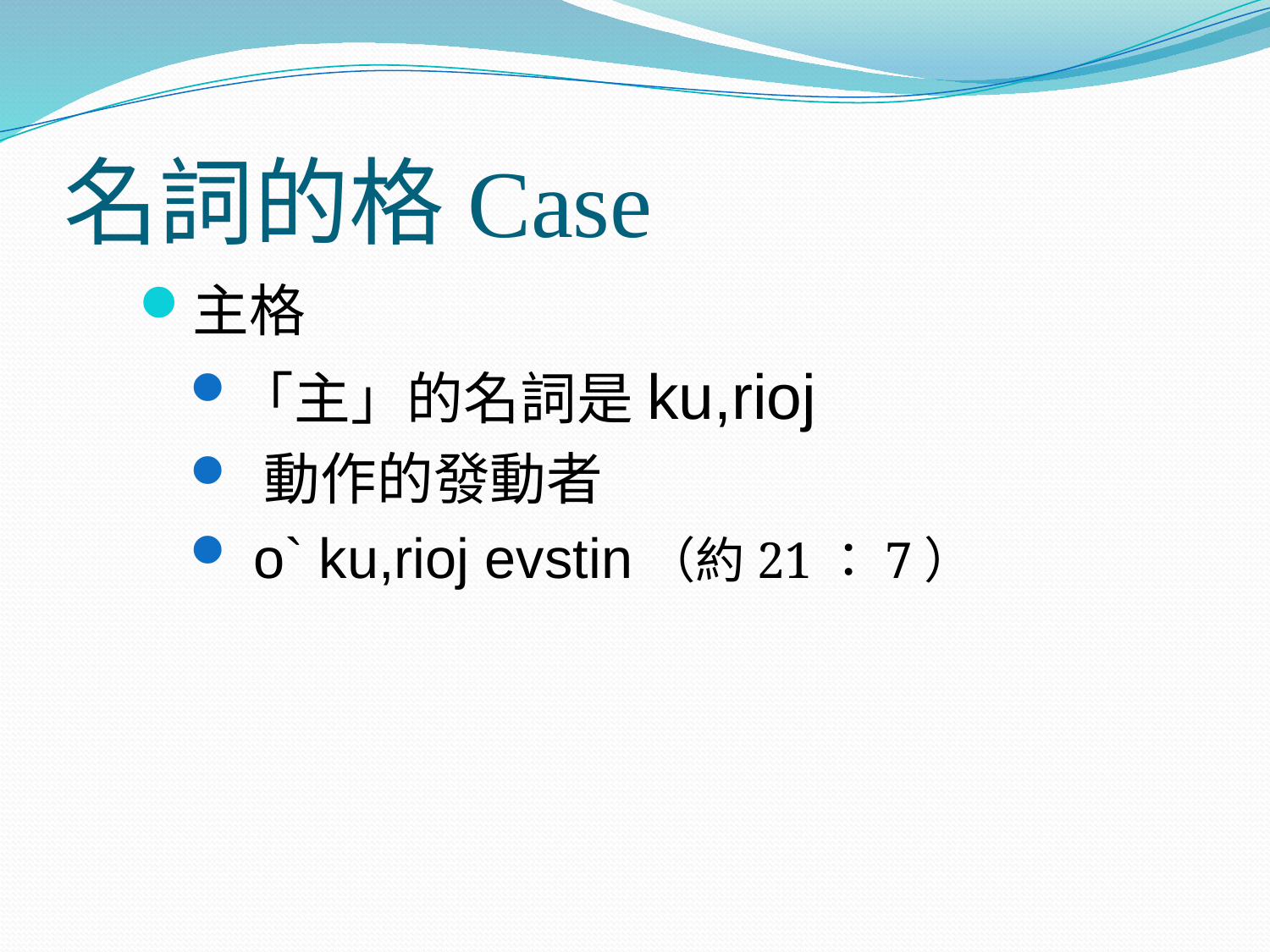

# 名詞的格Case
主格
「主」的名詞是ku,rioj
 動作的發動者
 o` ku,rioj evstin（約21：7）